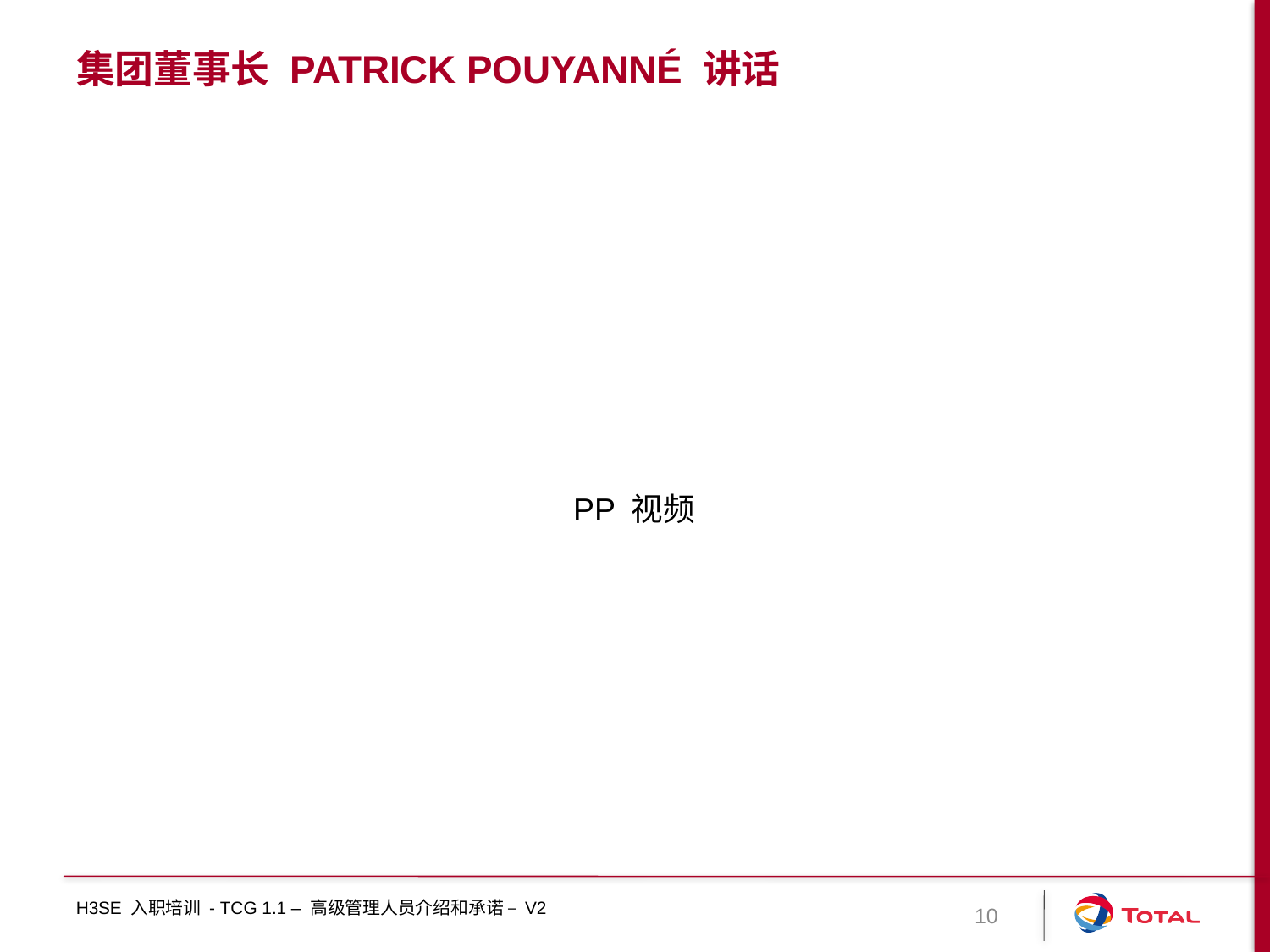

# 集团董事长 Patrick pouyanné 讲话
PP 视频
H3SE 入职培训 - TCG 1.1 – 高级管理人员介绍和承诺 – V2
10